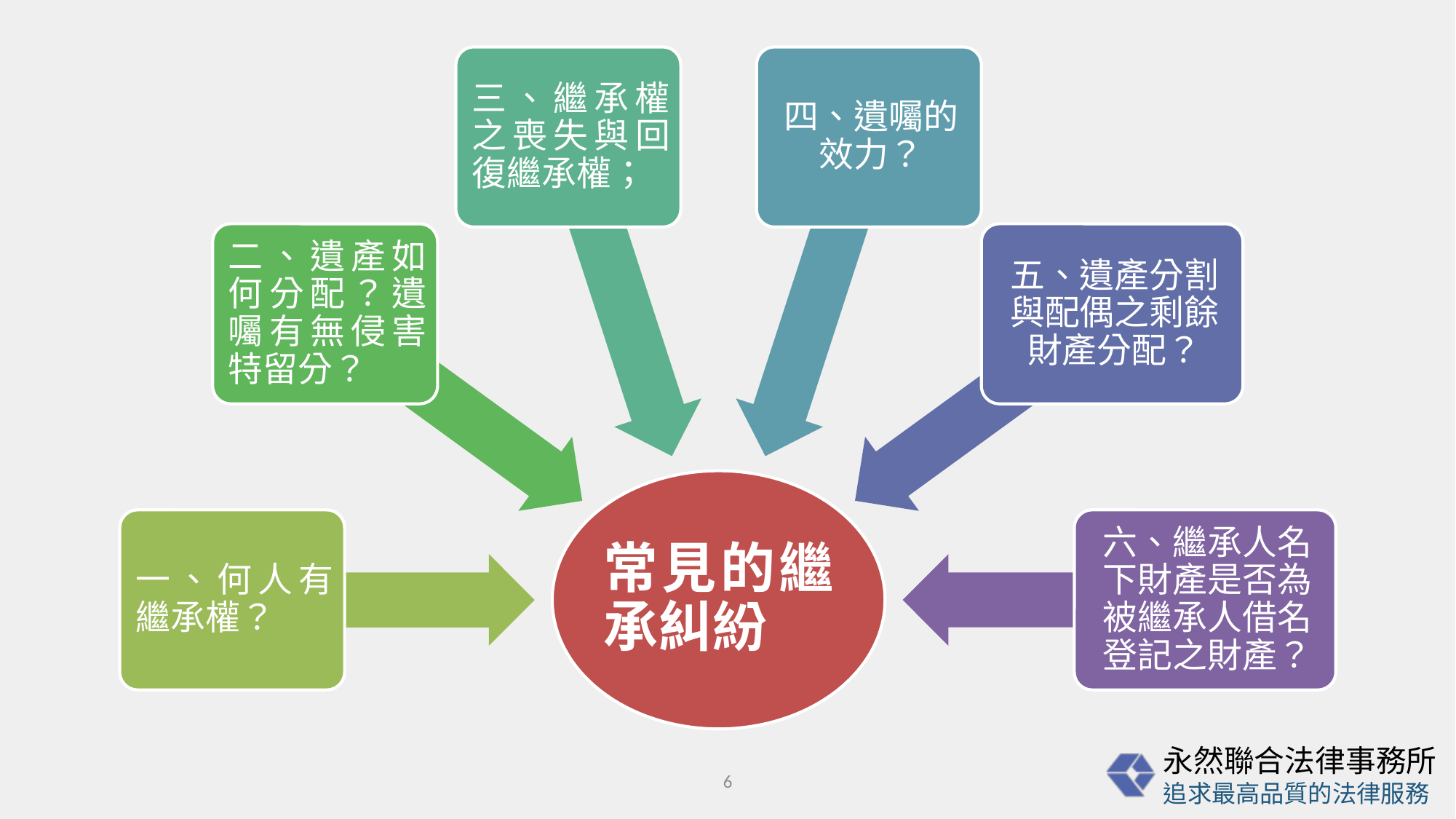

常見的繼承糾紛
一、何人有繼承權？
二、遺產如何分配？遺囑有無侵害特留分？
三、繼承權之喪失與回復繼承權；
四、遺囑的效力？
五、遺產分割與配偶之剩餘財產分配？
六、繼承人名下財產是否為被繼承人借名登記之財產？
6